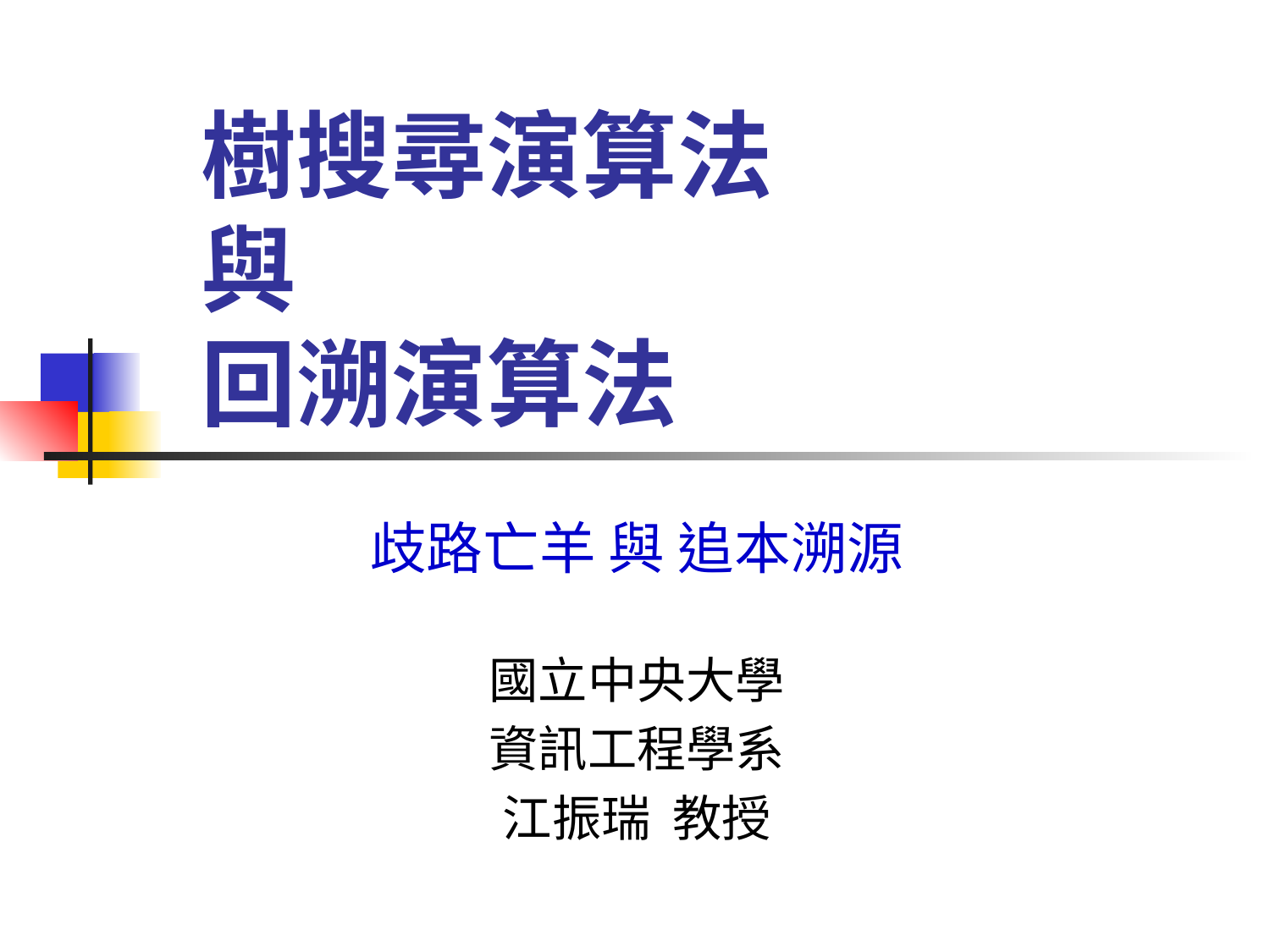

# 樹搜尋演算法 與 回溯演算法
歧路亡羊 與 追本溯源

國立中央大學
資訊工程學系
江振瑞  教授